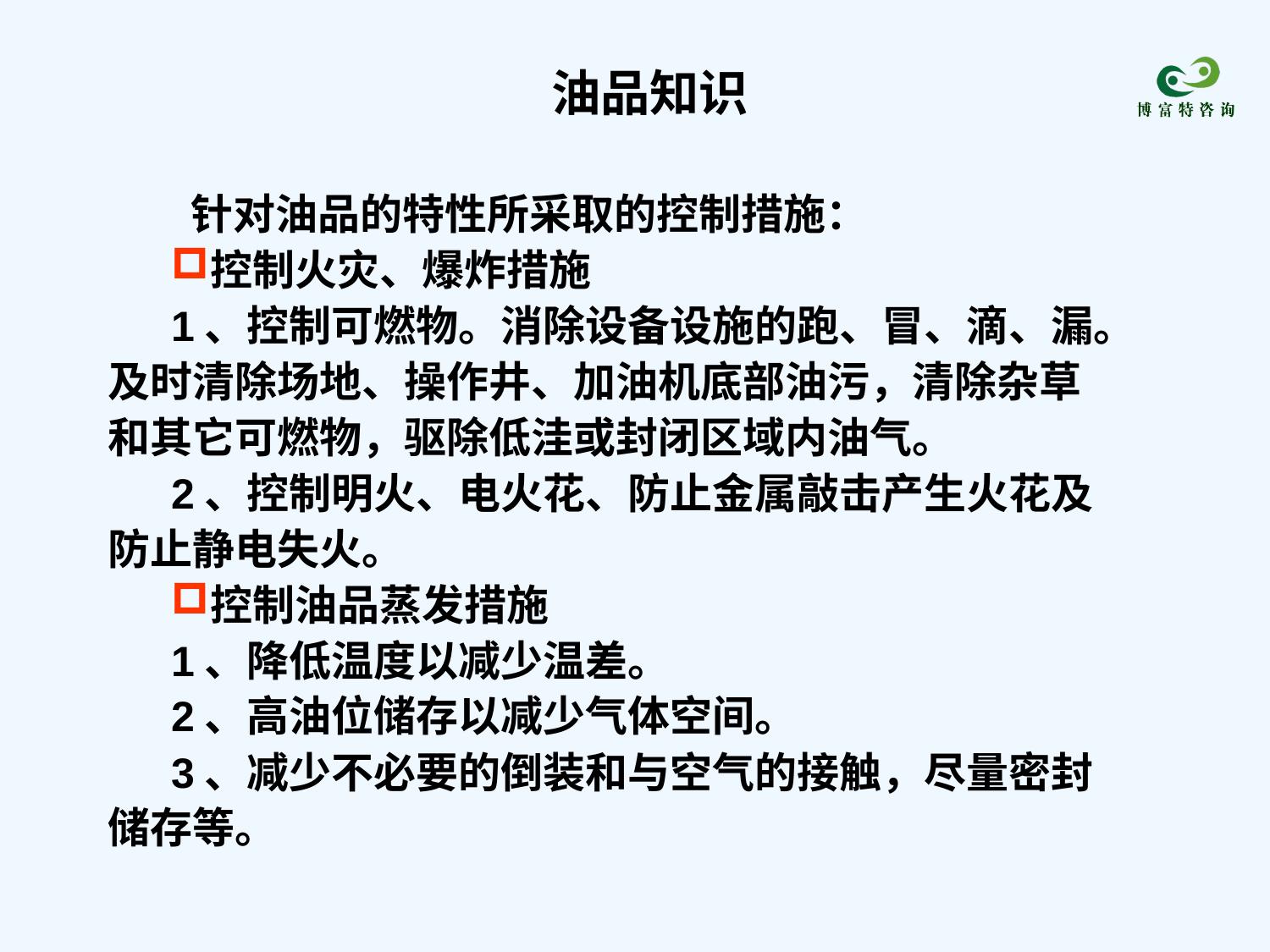

油品知识

 针对油品的特性所采取的控制措施：
控制火灾、爆炸措施
1、控制可燃物。消除设备设施的跑、冒、滴、漏。及时清除场地、操作井、加油机底部油污，清除杂草和其它可燃物，驱除低洼或封闭区域内油气。
2、控制明火、电火花、防止金属敲击产生火花及防止静电失火。
控制油品蒸发措施
1、降低温度以减少温差。
2、高油位储存以减少气体空间。
3、减少不必要的倒装和与空气的接触，尽量密封储存等。
18